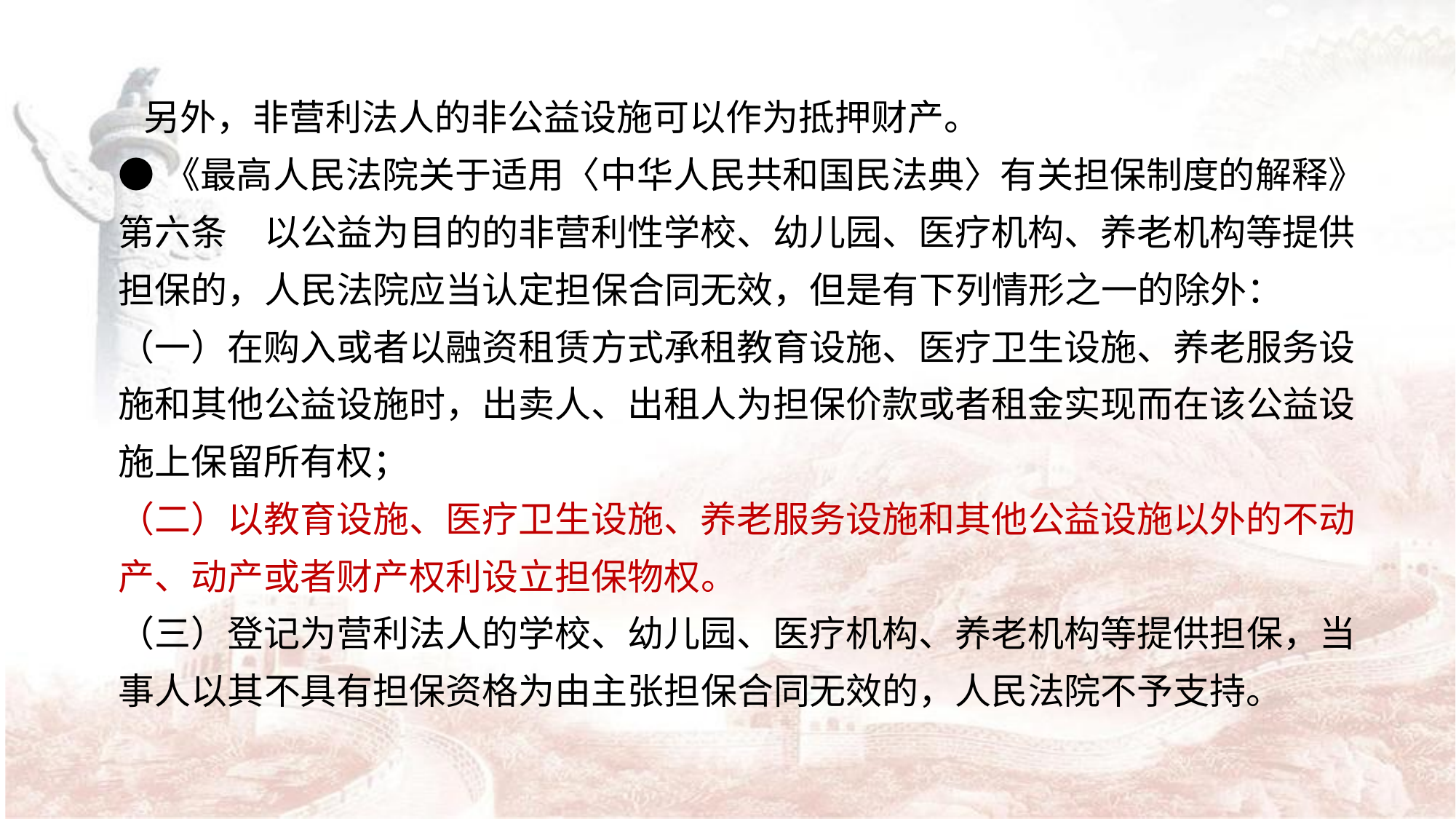

另外，非营利法人的非公益设施可以作为抵押财产。
●《最高人民法院关于适用〈中华人民共和国民法典〉有关担保制度的解释》
第六条　以公益为目的的非营利性学校、幼儿园、医疗机构、养老机构等提供担保的，人民法院应当认定担保合同无效，但是有下列情形之一的除外：
（一）在购入或者以融资租赁方式承租教育设施、医疗卫生设施、养老服务设施和其他公益设施时，出卖人、出租人为担保价款或者租金实现而在该公益设施上保留所有权；
（二）以教育设施、医疗卫生设施、养老服务设施和其他公益设施以外的不动产、动产或者财产权利设立担保物权。
（三）登记为营利法人的学校、幼儿园、医疗机构、养老机构等提供担保，当事人以其不具有担保资格为由主张担保合同无效的，人民法院不予支持。